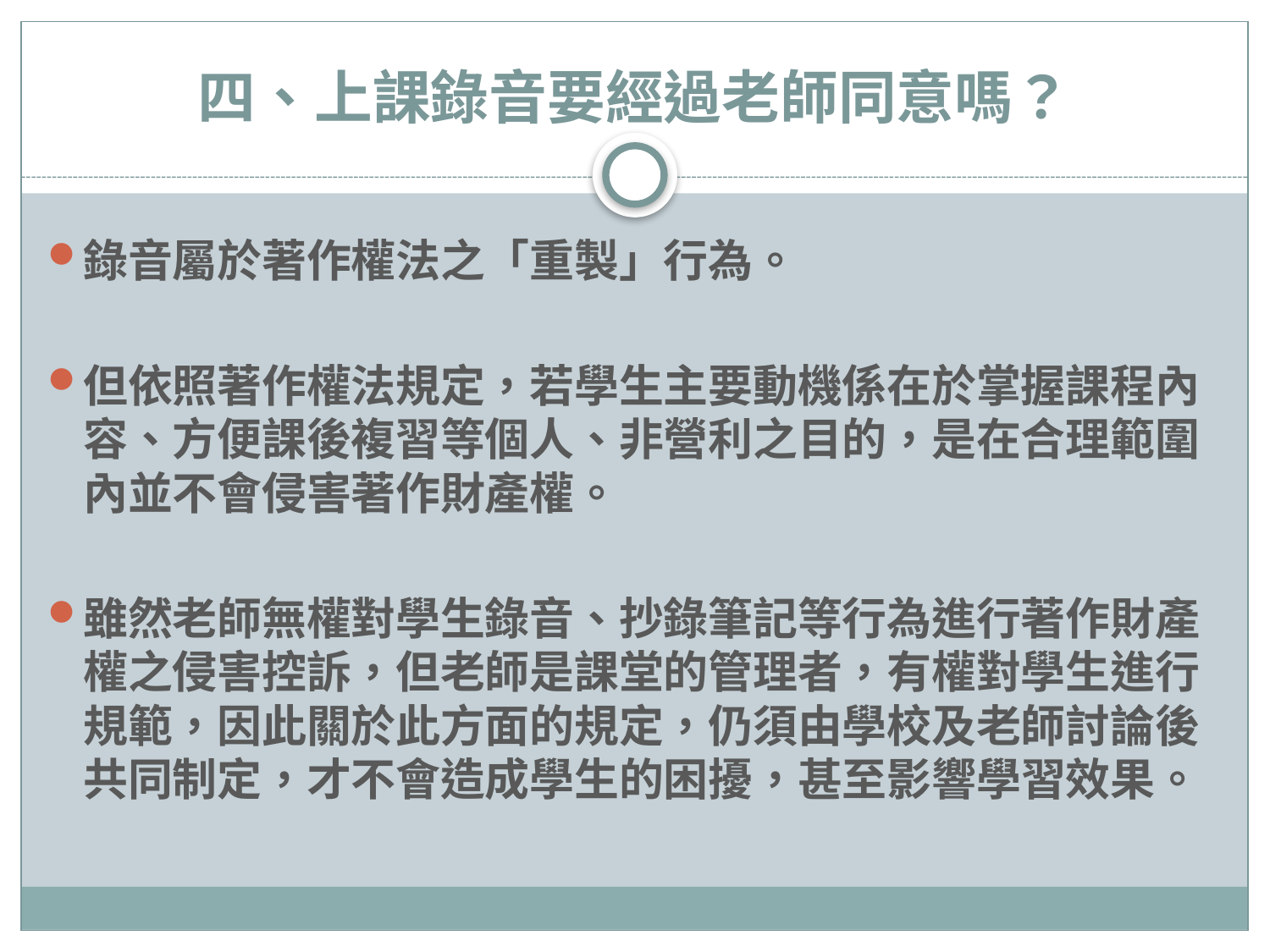

# 四、上課錄音要經過老師同意嗎？
錄音屬於著作權法之「重製」行為。

但依照著作權法規定，若學生主要動機係在於掌握課程內容、方便課後複習等個人、非營利之目的，是在合理範圍內並不會侵害著作財產權。

雖然老師無權對學生錄音、抄錄筆記等行為進行著作財產權之侵害控訴，但老師是課堂的管理者，有權對學生進行規範，因此關於此方面的規定，仍須由學校及老師討論後共同制定，才不會造成學生的困擾，甚至影響學習效果。